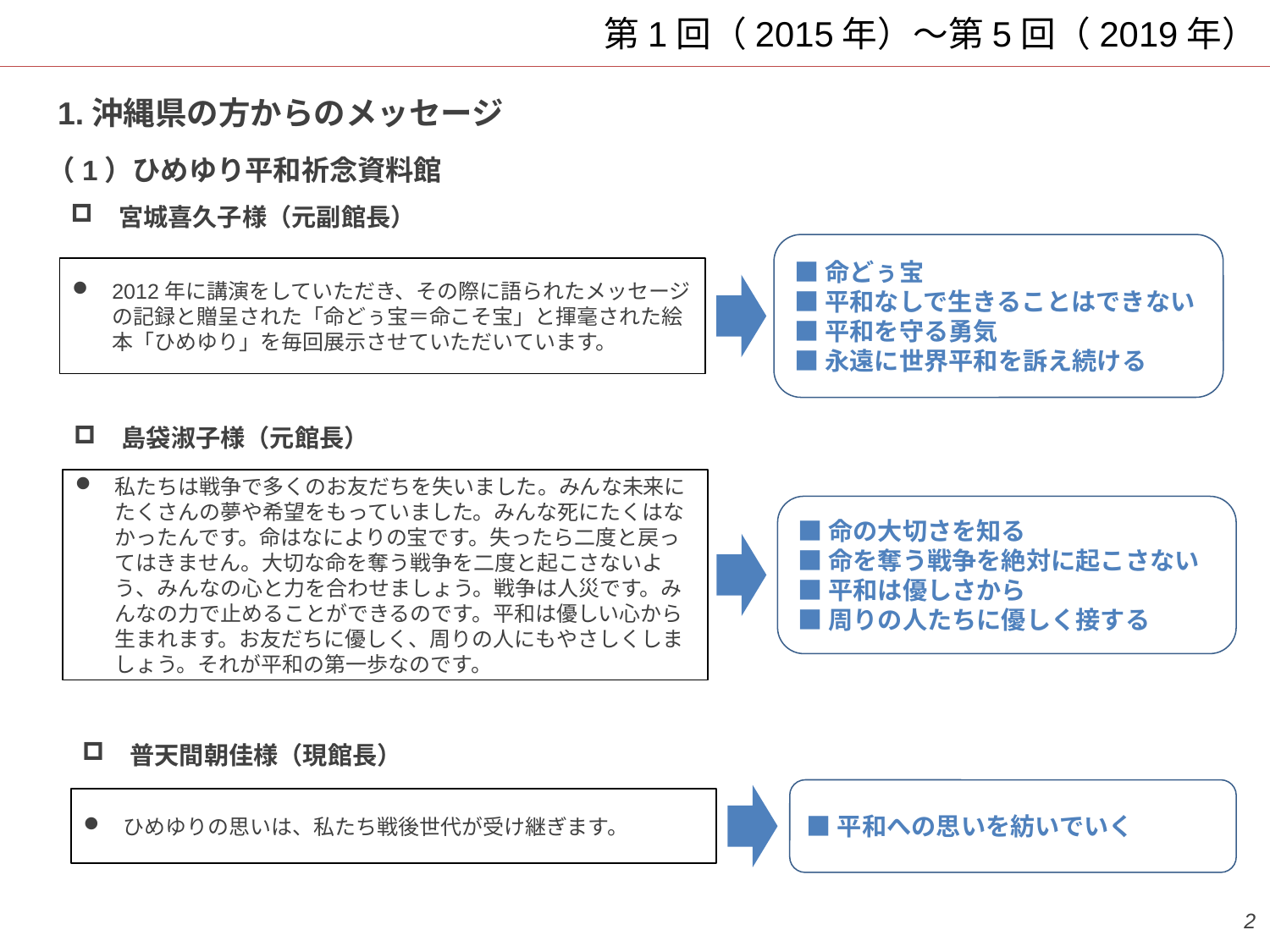

# 第1回（2015年）～第5回（2019年）
1.沖縄県の方からのメッセージ
（1）ひめゆり平和祈念資料館
宮城喜久子様（元副館長）
■命どぅ宝
■平和なしで生きることはできない
■平和を守る勇気
■永遠に世界平和を訴え続ける
2012年に講演をしていただき、その際に語られたメッセージの記録と贈呈された「命どぅ宝＝命こそ宝」と揮毫された絵本「ひめゆり」を毎回展示させていただいています。

島袋淑子様（元館長）

私たちは戦争で多くのお友だちを失いました。みんな未来にたくさんの夢や希望をもっていました。みんな死にたくはなかったんです。命はなによりの宝です。失ったら二度と戻ってはきません。大切な命を奪う戦争を二度と起こさないよう、みんなの心と力を合わせましょう。戦争は人災です。みんなの力で止めることができるのです。平和は優しい心から生まれます。お友だちに優しく、周りの人にもやさしくしましょう。それが平和の第一歩なのです。
■命の大切さを知る
■命を奪う戦争を絶対に起こさない
■平和は優しさから
■周りの人たちに優しく接する

普天間朝佳様（現館長）
■平和への思いを紡いでいく

ひめゆりの思いは、私たち戦後世代が受け継ぎます。